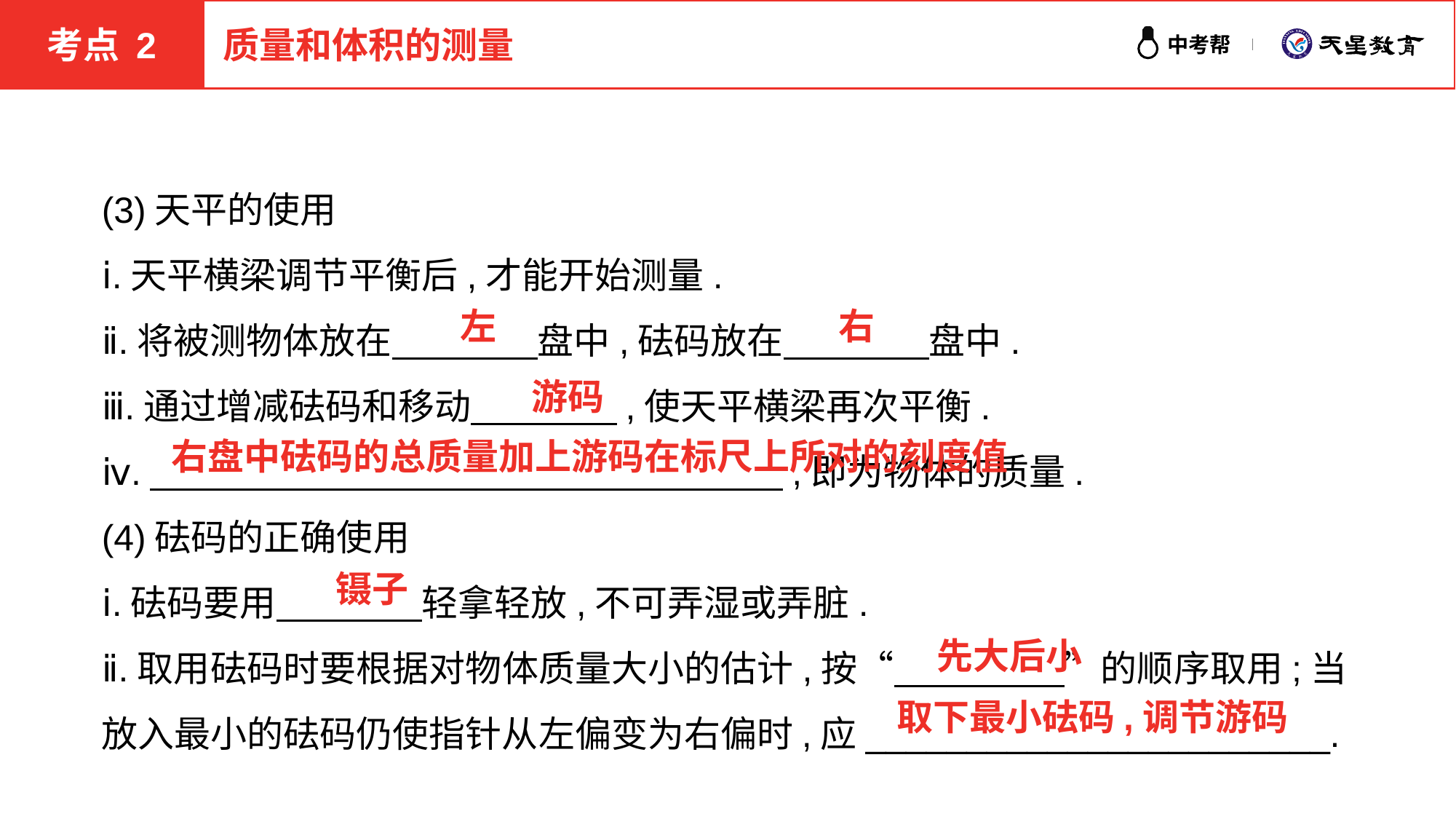

考点 2
质量和体积的测量
(3)天平的使用
ⅰ.天平横梁调节平衡后,才能开始测量.
ⅱ.将被测物体放在　　　　盘中,砝码放在　　　　盘中.
ⅲ.通过增减砝码和移动　　　　,使天平横梁再次平衡.
ⅳ.　　　　　　　                  　　　　　      ,即为物体的质量.
(4)砝码的正确使用
ⅰ.砝码要用　　　　轻拿轻放,不可弄湿或弄脏.
ⅱ.取用砝码时要根据对物体质量大小的估计,按“　　　   　”的顺序取用;当放入最小的砝码仍使指针从左偏变为右偏时,应_______________________.
左
右
游码
右盘中砝码的总质量加上游码在标尺上所对的刻度值
镊子
先大后小
取下最小砝码,调节游码